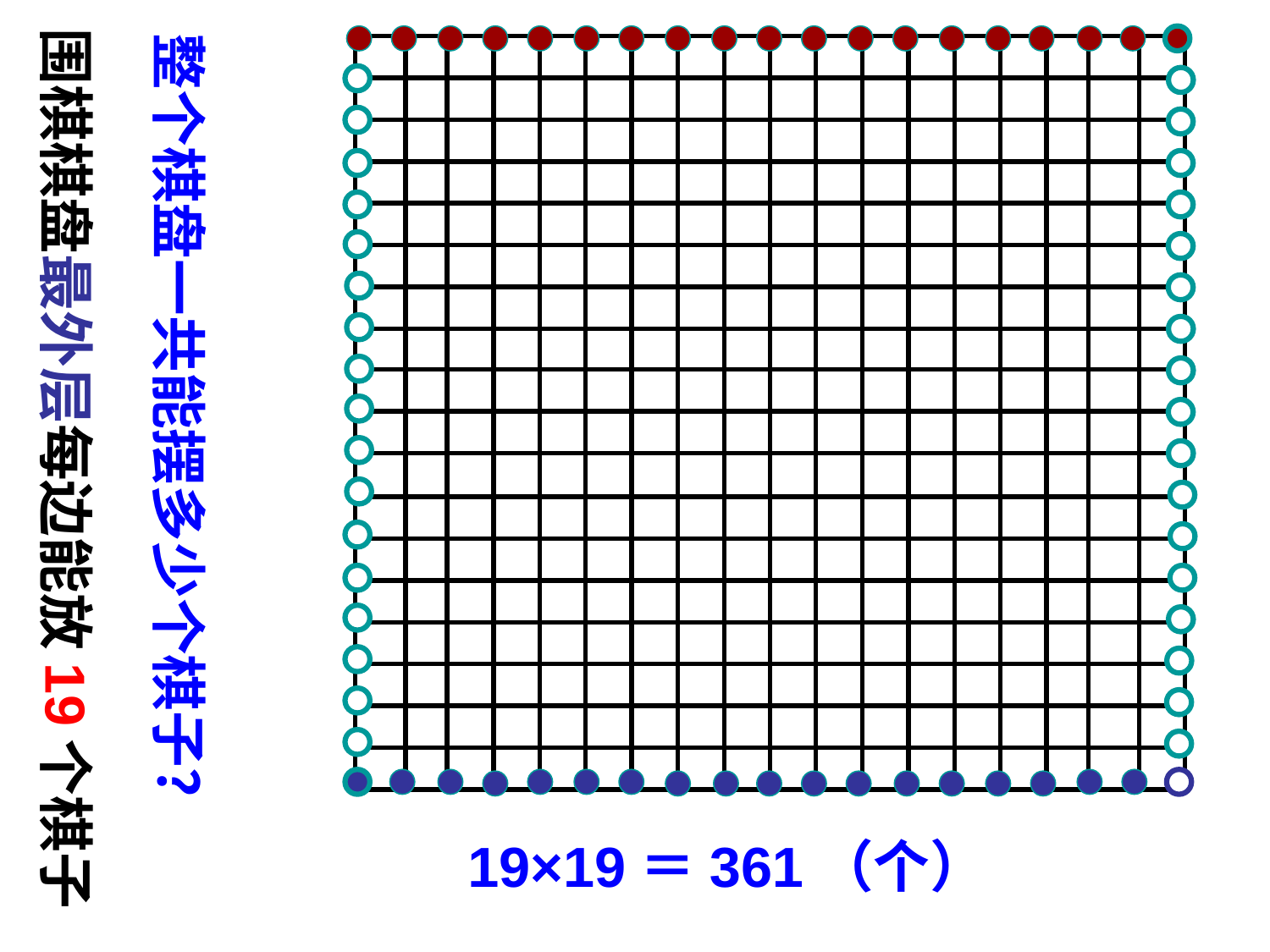

围棋棋盘最外层每边能放19个棋子
整个棋盘一共能摆多少个棋子？

|  |  |  |  |  |  |  |  |  |  |  |  |  |  |  |  |  |  |
| --- | --- | --- | --- | --- | --- | --- | --- | --- | --- | --- | --- | --- | --- | --- | --- | --- | --- |
|  |  |  |  |  |  |  |  |  |  |  |  |  |  |  |  |  |  |
|  |  |  |  |  |  |  |  |  |  |  |  |  |  |  |  |  |  |
|  |  |  |  |  |  |  |  |  |  |  |  |  |  |  |  |  |  |
|  |  |  |  |  |  |  |  |  |  |  |  |  |  |  |  |  |  |
|  |  |  |  |  |  |  |  |  |  |  |  |  |  |  |  |  |  |
|  |  |  |  |  |  |  |  |  |  |  |  |  |  |  |  |  |  |
|  |  |  |  |  |  |  |  |  |  |  |  |  |  |  |  |  |  |
|  |  |  |  |  |  |  |  |  |  |  |  |  |  |  |  |  |  |
|  |  |  |  |  |  |  |  |  |  |  |  |  |  |  |  |  |  |
|  |  |  |  |  |  |  |  |  |  |  |  |  |  |  |  |  |  |
|  |  |  |  |  |  |  |  |  |  |  |  |  |  |  |  |  |  |
|  |  |  |  |  |  |  |  |  |  |  |  |  |  |  |  |  |  |
|  |  |  |  |  |  |  |  |  |  |  |  |  |  |  |  |  |  |
|  |  |  |  |  |  |  |  |  |  |  |  |  |  |  |  |  |  |
|  |  |  |  |  |  |  |  |  |  |  |  |  |  |  |  |  |  |
|  |  |  |  |  |  |  |  |  |  |  |  |  |  |  |  |  |  |
|  |  |  |  |  |  |  |  |  |  |  |  |  |  |  |  |  |  |
19×19＝361（个）